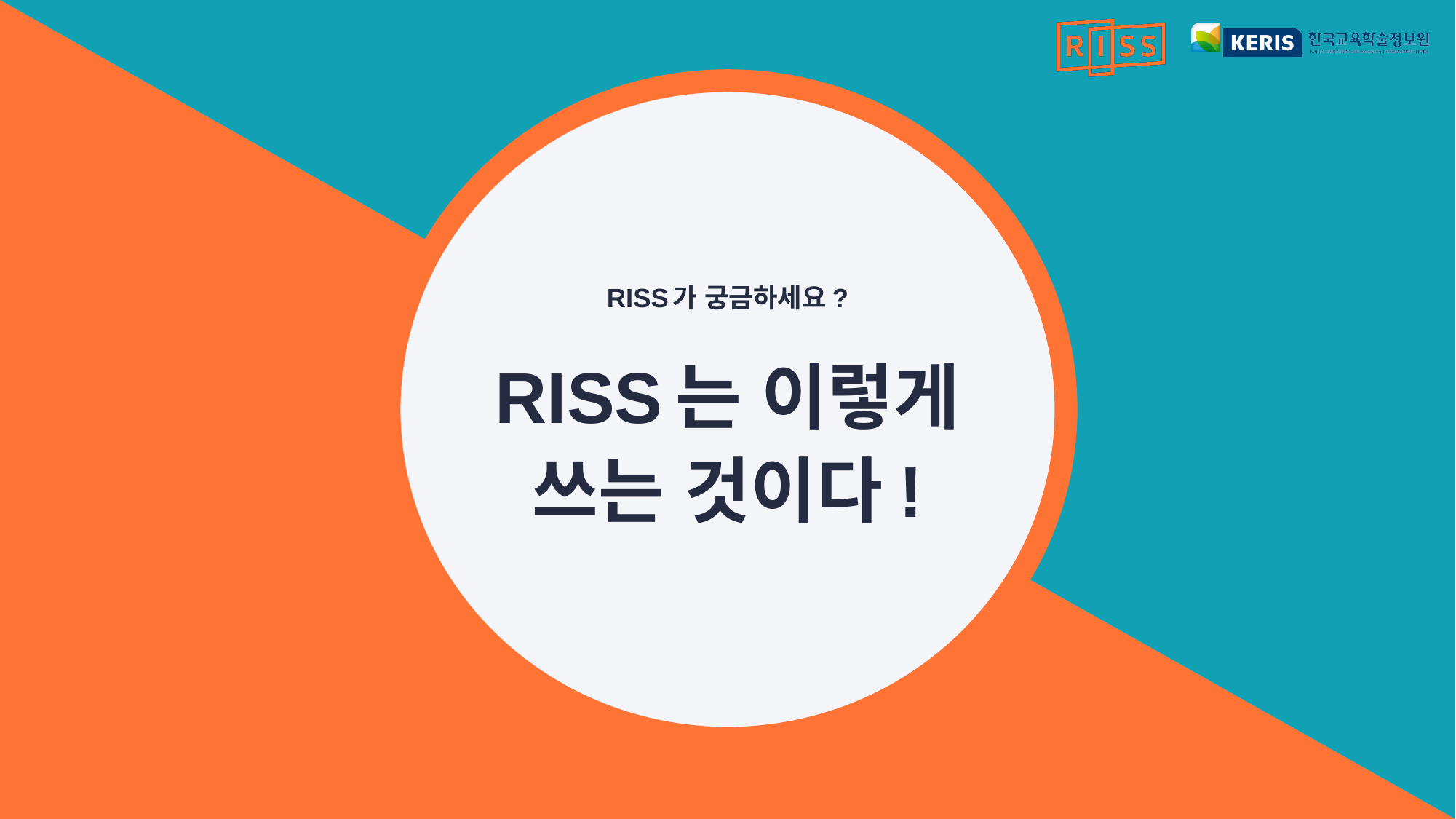

RISS가 궁금하세요?
# RISS는 이렇게 쓰는 것이다!